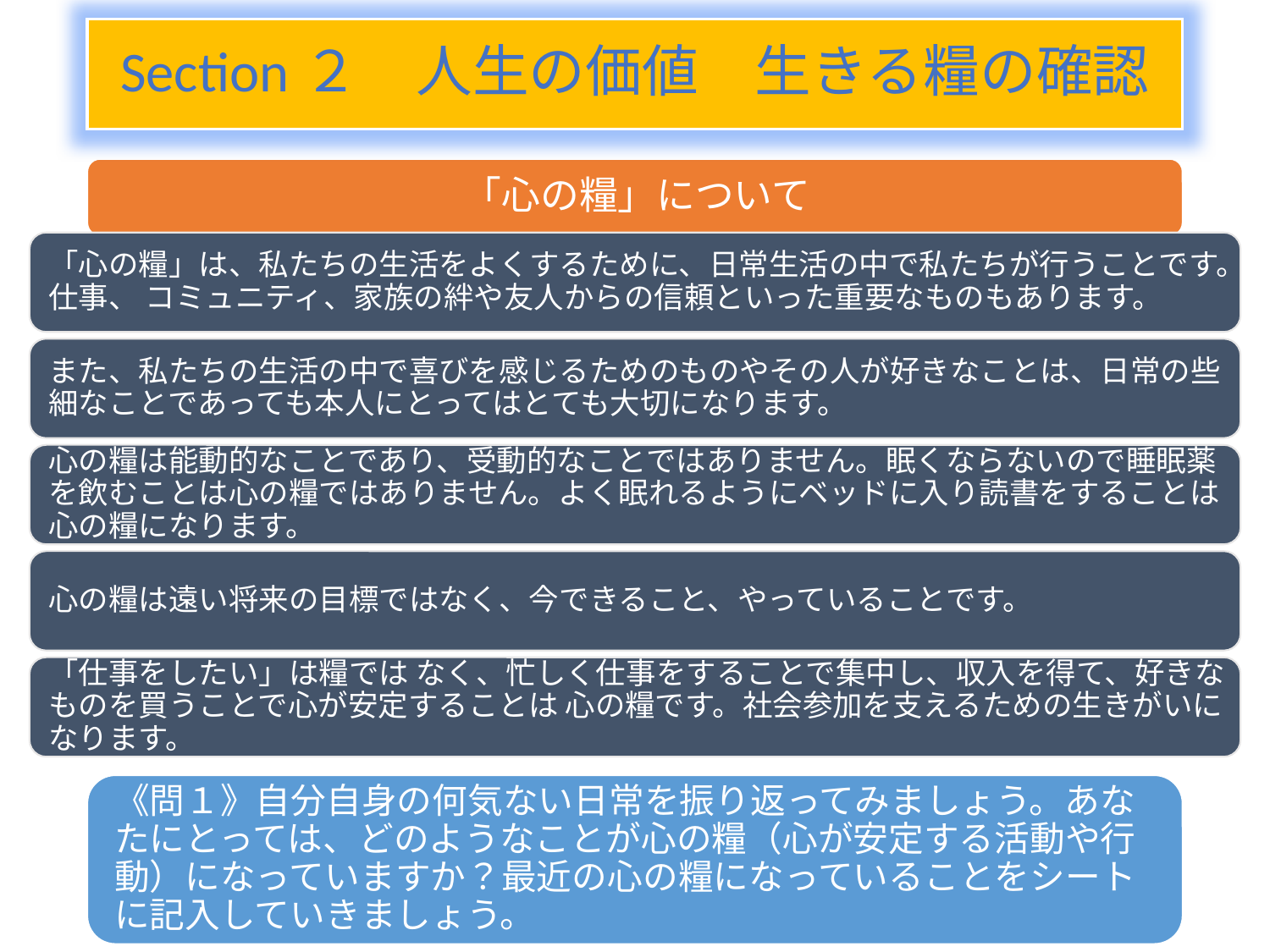

Section２　人生の価値　生きる糧の確認
「心の糧」について
「心の糧」は、私たちの生活をよくするために、日常生活の中で私たちが行うことです。仕事、 コミュニティ、家族の絆や友人からの信頼といった重要なものもあります。
また、私たちの生活の中で喜びを感じるためのものやその人が好きなことは、日常の些細なことであっても本人にとってはとても大切になります。
心の糧は能動的なことであり、受動的なことではありません。眠くならないので睡眠薬を飲むことは心の糧ではありません。よく眠れるようにベッドに入り読書をすることは心の糧になります。
心の糧は遠い将来の目標ではなく、今できること、やっていることです。
「仕事をしたい」は糧では なく、忙しく仕事をすることで集中し、収入を得て、好きなものを買うことで心が安定することは 心の糧です。社会参加を支えるための生きがいになります。
《問１》自分自身の何気ない日常を振り返ってみましょう。あなたにとっては、どのようなことが心の糧（心が安定する活動や行動）になっていますか？最近の心の糧になっていることをシートに記入していきましょう。
17